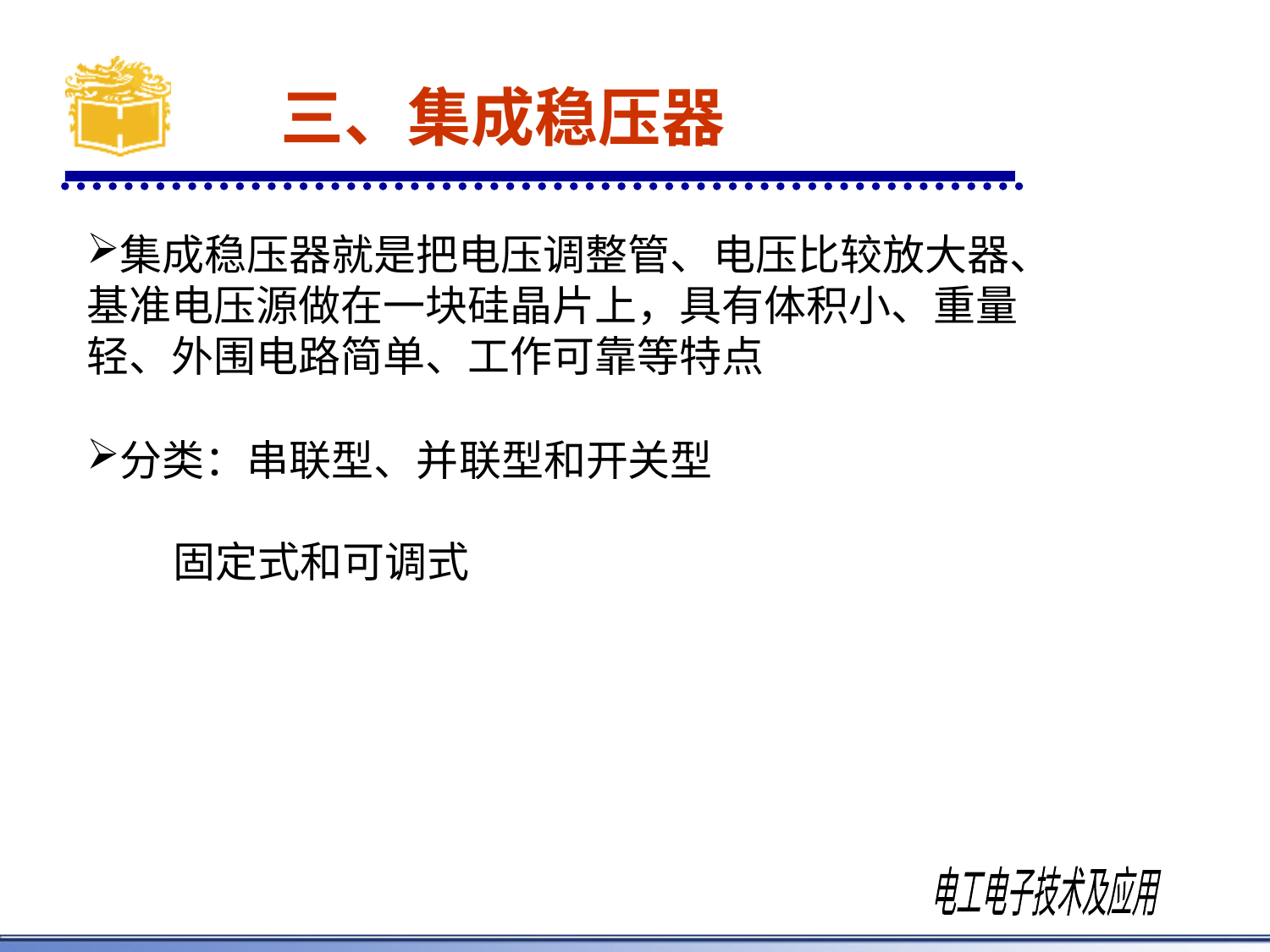

# 三、集成稳压器
集成稳压器就是把电压调整管、电压比较放大器、基准电压源做在一块硅晶片上，具有体积小、重量轻、外围电路简单、工作可靠等特点

分类：串联型、并联型和开关型

        固定式和可调式